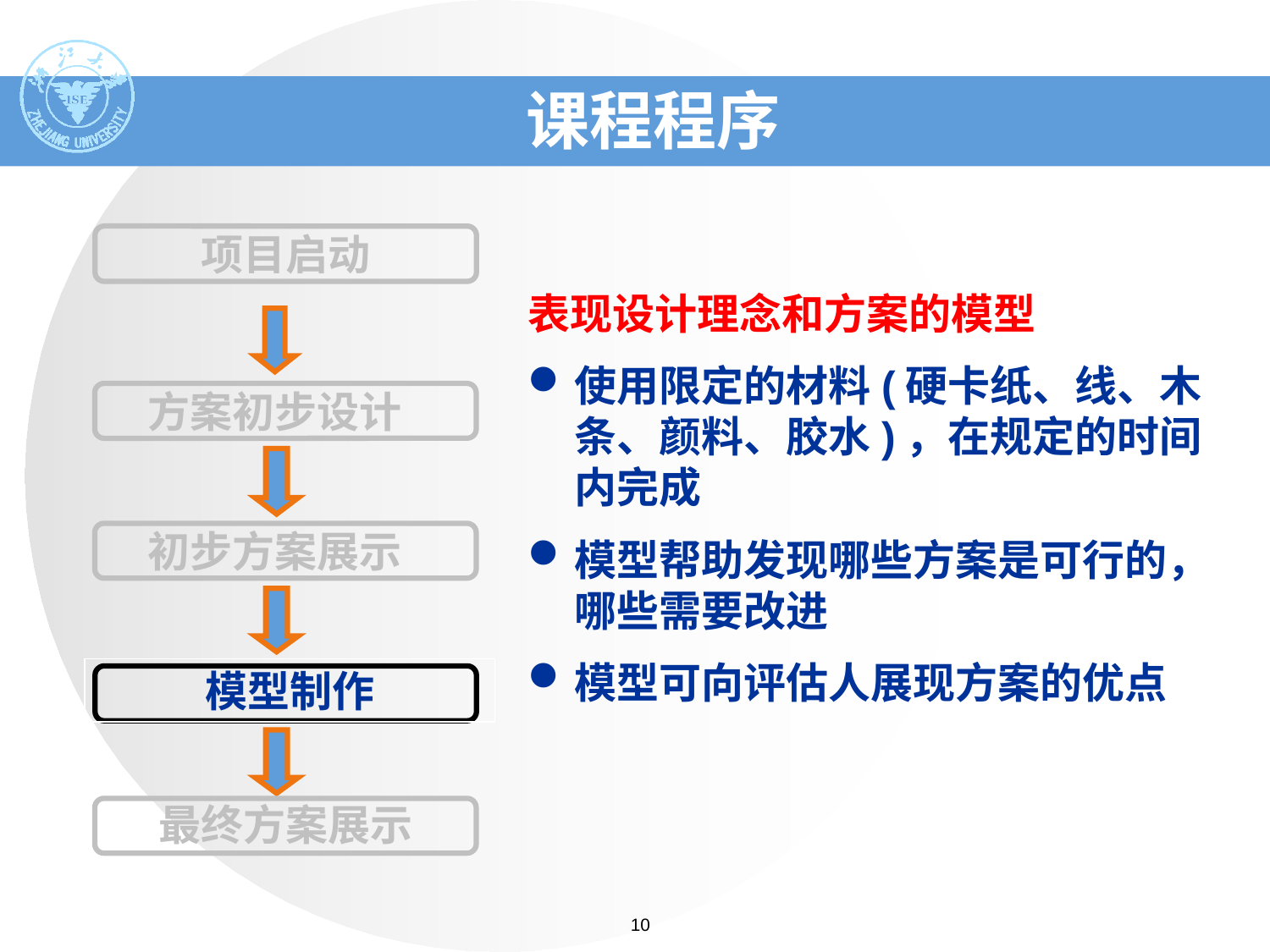

课程程序
项目启动

表现设计理念和方案的模型
使用限定的材料(硬卡纸、线、木条、颜料、胶水)，在规定的时间内完成
模型帮助发现哪些方案是可行的，哪些需要改进
模型可向评估人展现方案的优点

方案初步设计

初步方案展示

模型制作

最终方案展示

10